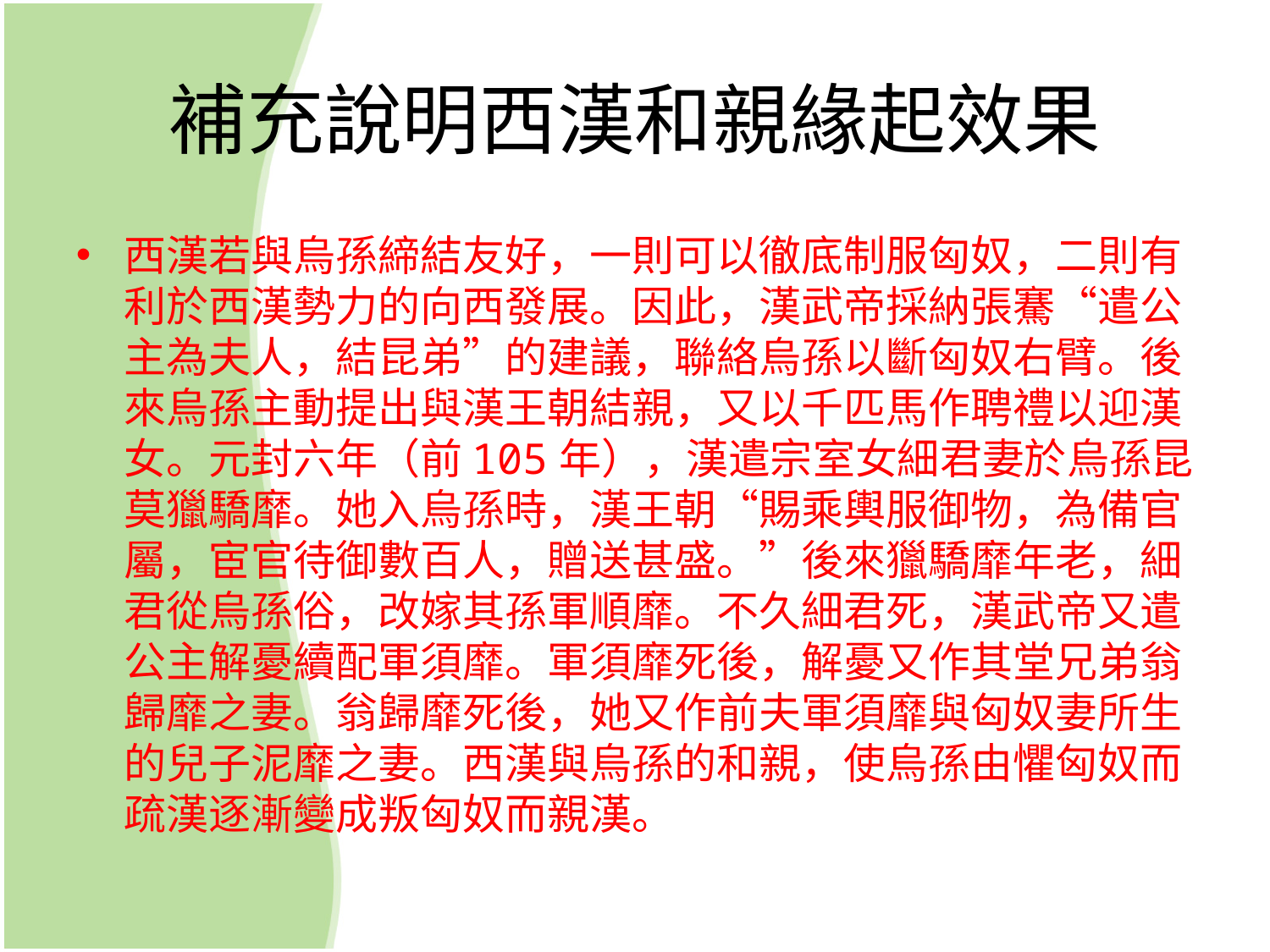

# 補充說明西漢和親緣起效果
西漢若與烏孫締結友好，一則可以徹底制服匈奴，二則有利於西漢勢力的向西發展。因此，漢武帝採納張騫“遣公主為夫人，結昆弟”的建議，聯絡烏孫以斷匈奴右臂。後來烏孫主動提出與漢王朝結親，又以千匹馬作聘禮以迎漢女。元封六年（前105年），漢遣宗室女細君妻於烏孫昆莫獵驕靡。她入烏孫時，漢王朝“賜乘輿服御物，為備官屬，宦官待御數百人，贈送甚盛。”後來獵驕靡年老，細君從烏孫俗，改嫁其孫軍順靡。不久細君死，漢武帝又遣公主解憂續配軍須靡。軍須靡死後，解憂又作其堂兄弟翁歸靡之妻。翁歸靡死後，她又作前夫軍須靡與匈奴妻所生的兒子泥靡之妻。西漢與烏孫的和親，使烏孫由懼匈奴而疏漢逐漸變成叛匈奴而親漢。